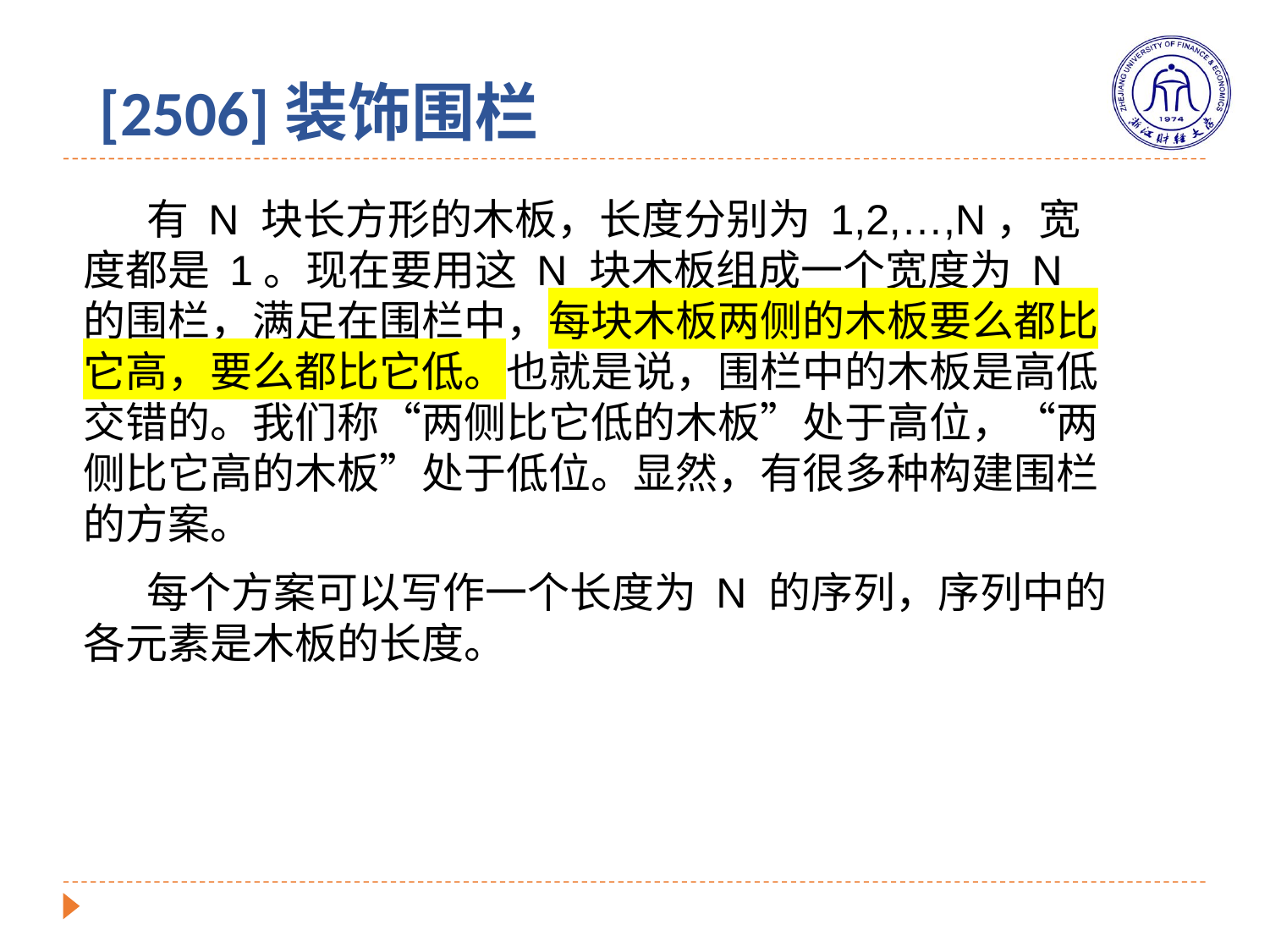

# [2506]装饰围栏
有 N 块长方形的木板，长度分别为 1,2,…,N，宽度都是 1。现在要用这 N 块木板组成一个宽度为 N 的围栏，满足在围栏中，每块木板两侧的木板要么都比它高，要么都比它低。也就是说，围栏中的木板是高低交错的。我们称“两侧比它低的木板”处于高位，“两侧比它高的木板”处于低位。显然，有很多种构建围栏的方案。
每个方案可以写作一个长度为 N 的序列，序列中的各元素是木板的长度。

49